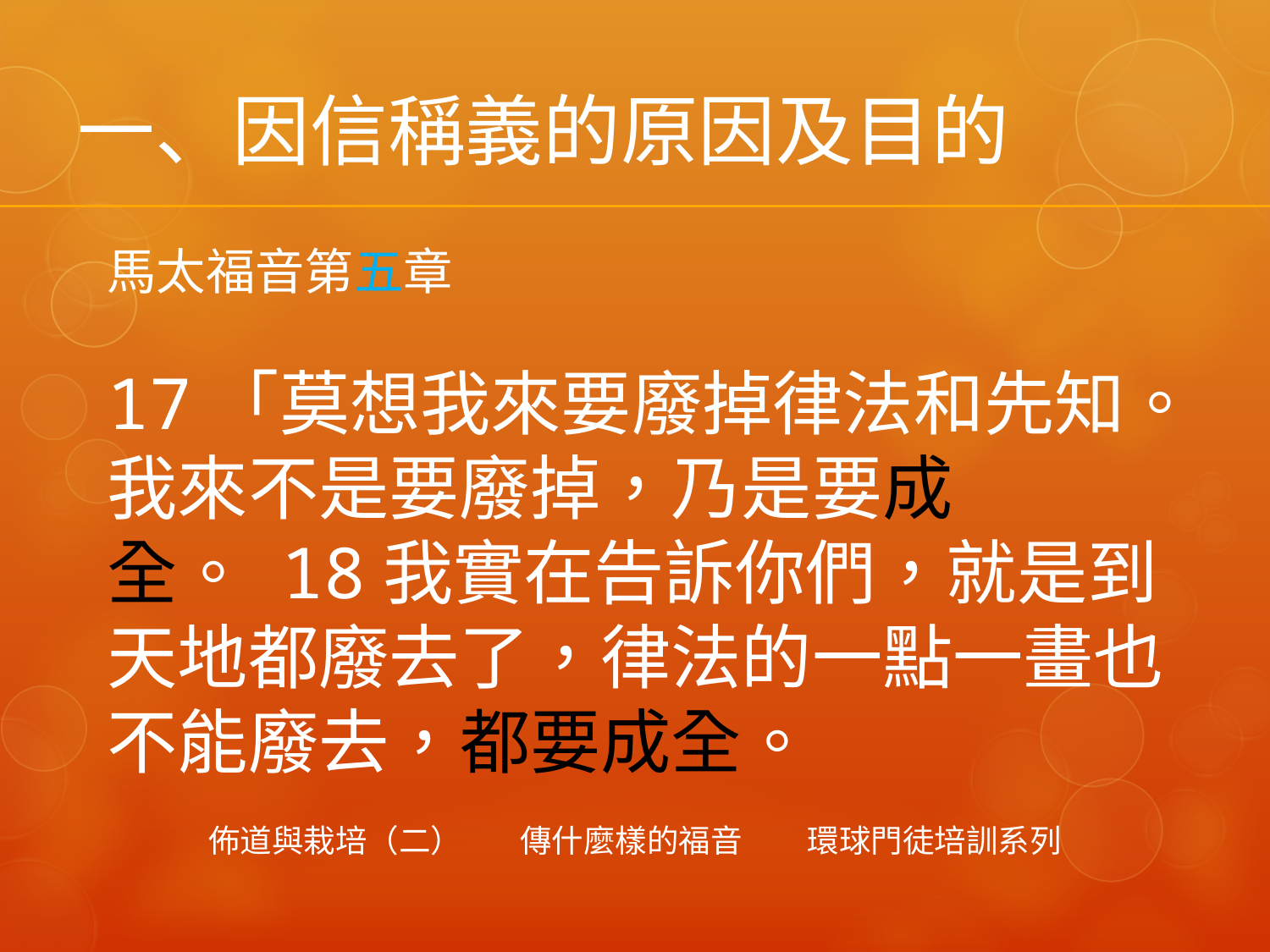

一、因信稱義的原因及目的

馬太福音第五章

17「莫想我來要廢掉律法和先知。我來不是要廢掉，乃是要成全。 18我實在告訴你們，就是到天地都廢去了，律法的一點一畫也不能廢去，都要成全。